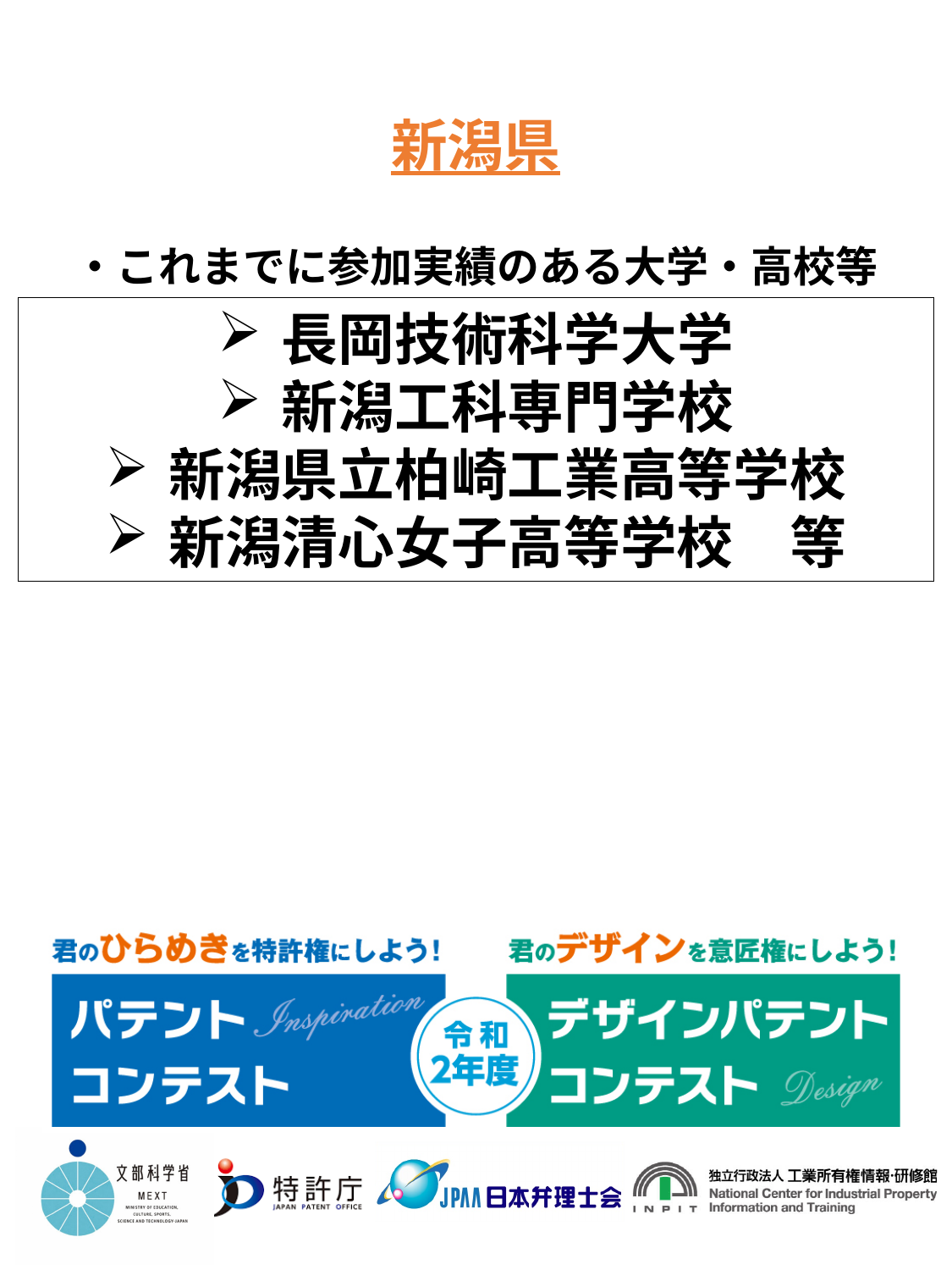

新潟県
・これまでに参加実績のある大学・高校等
長岡技術科学大学
新潟工科専門学校
新潟県立柏崎工業高等学校
新潟清心女子高等学校　等